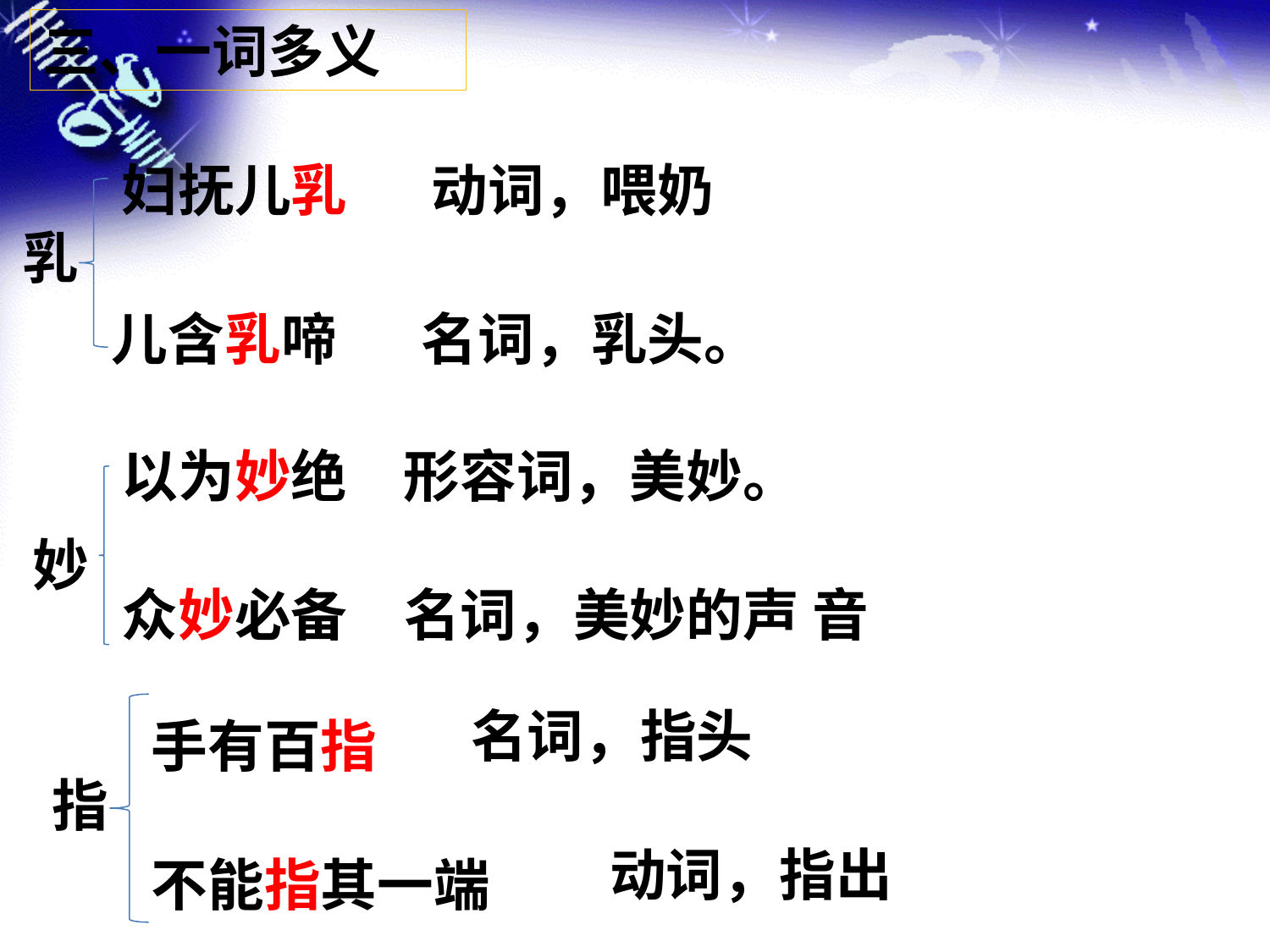

三、一词多义
妇抚儿乳
  动词，喂奶

乳
儿含乳啼
名词，乳头。
以为妙绝
 形容词，美妙。

妙
众妙必备
名词，美妙的声 音

名词，指头
手有百指
指
动词，指出
不能指其一端